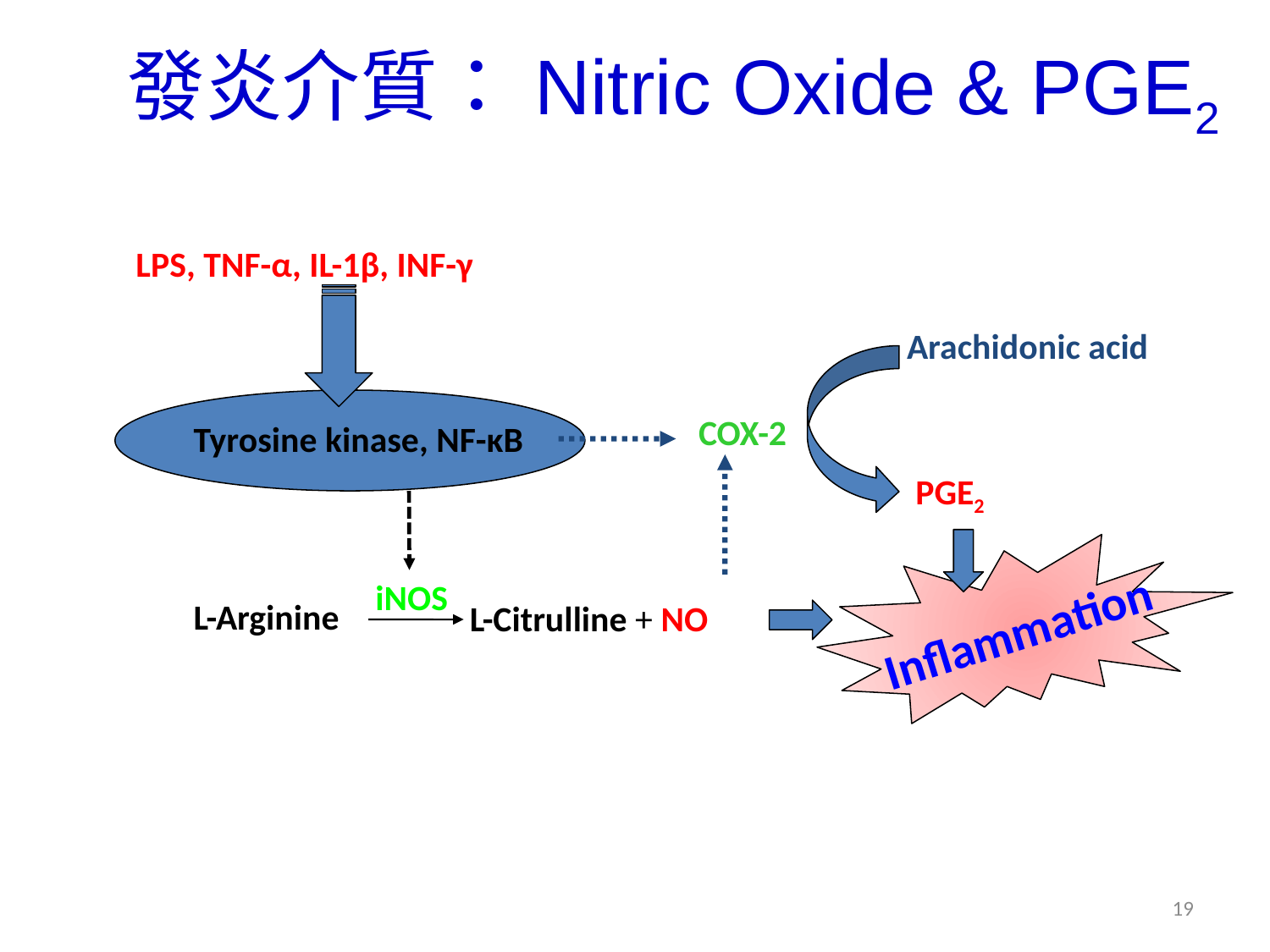

# 發炎介質：Nitric Oxide & PGE2

LPS, TNF-α, IL-1β, INF-γ

Arachidonic acid

COX-2
Tyrosine kinase, NF-κB

PGE2

iNOS

L-Arginine
L-Citrulline + NO
Inflammation

19